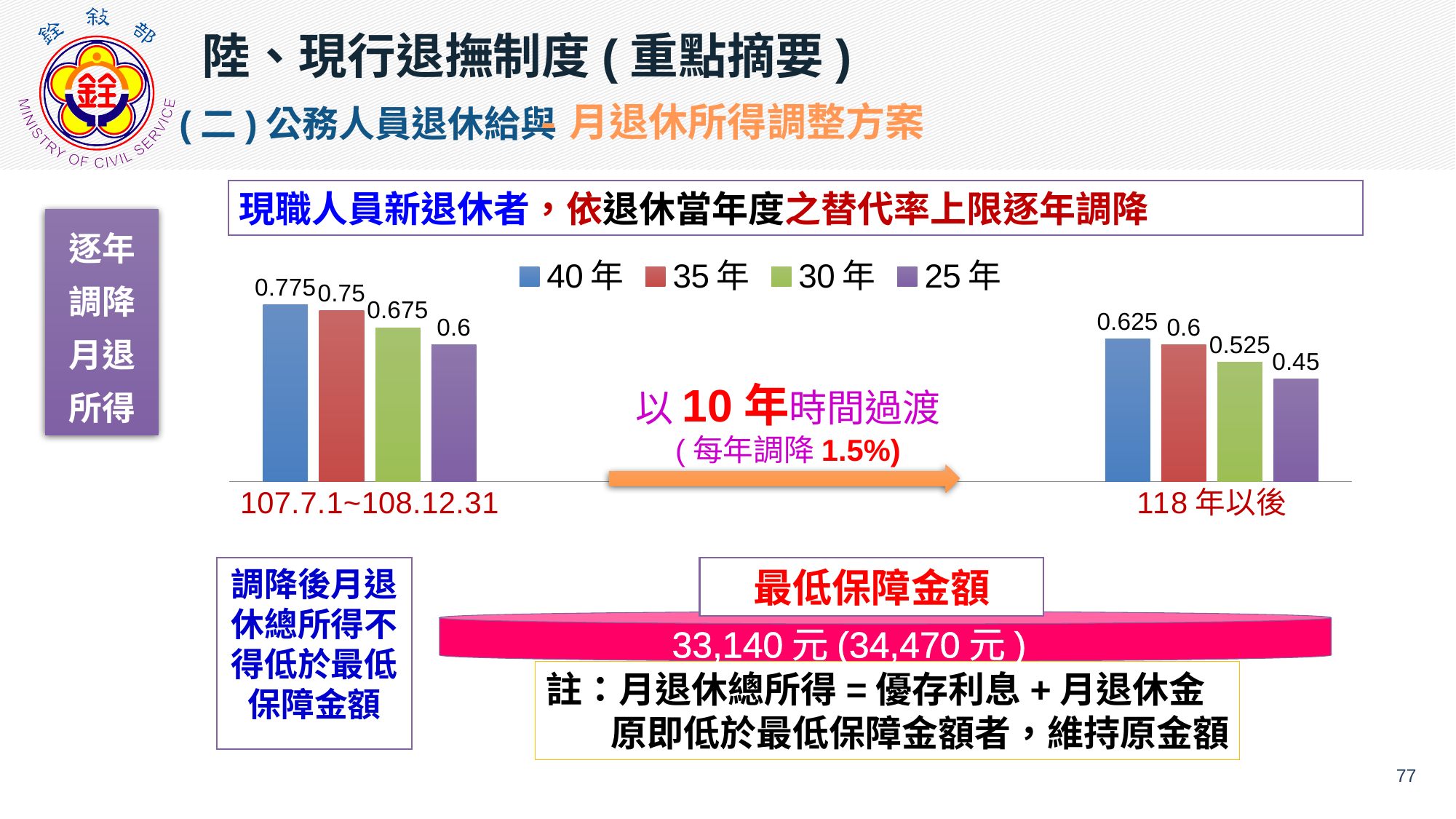

陸、現行退撫制度(重點摘要)
(二)公務人員退休給與
-月退休所得調整方案
現職人員新退休者，依退休當年度之替代率上限逐年調降

### Chart

| Category | 40年 | 35年 | 30年 | 25年 |
|---|---|---|---|---|
| 107.7.1~108.12.31 | 0.775 | 0.75 | 0.675 | 0.6 |
|  | None | None | None | None |
|  | None | None | None | None |
| 118年以後 | 0.625 | 0.6 | 0.525 | 0.45 |
以10年時間過渡
(每年調降1.5%)

調降後月退休總所得不得低於最低保障金額
最低保障金額

註：月退休總所得=優存利息+月退休金
原即低於最低保障金額者，維持原金額
33,140元(34,470元)
逐年調降月退所得
退休金種類
利率
實施期間